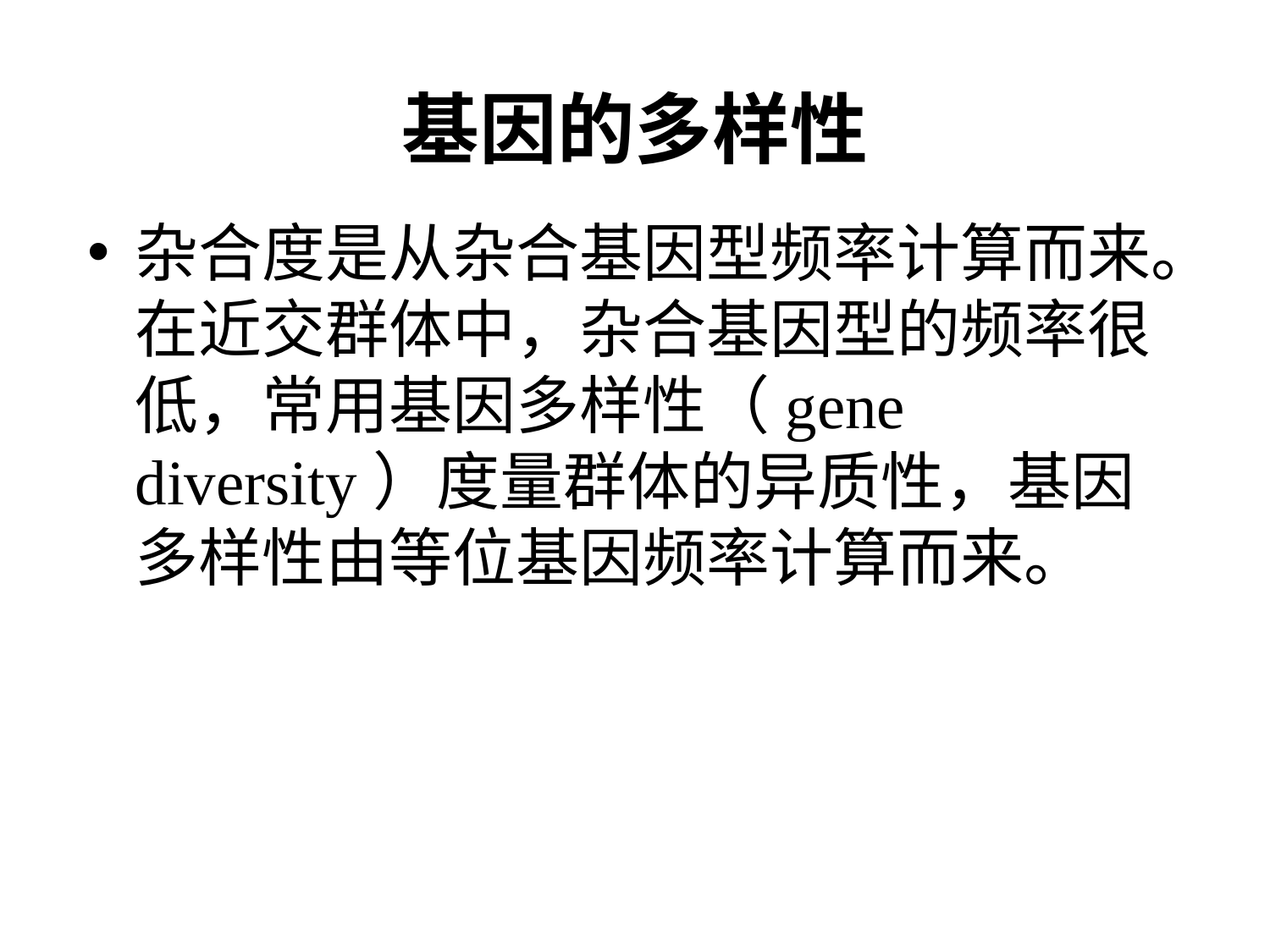

# 基因的多样性
杂合度是从杂合基因型频率计算而来。在近交群体中，杂合基因型的频率很低，常用基因多样性（gene diversity）度量群体的异质性，基因多样性由等位基因频率计算而来。